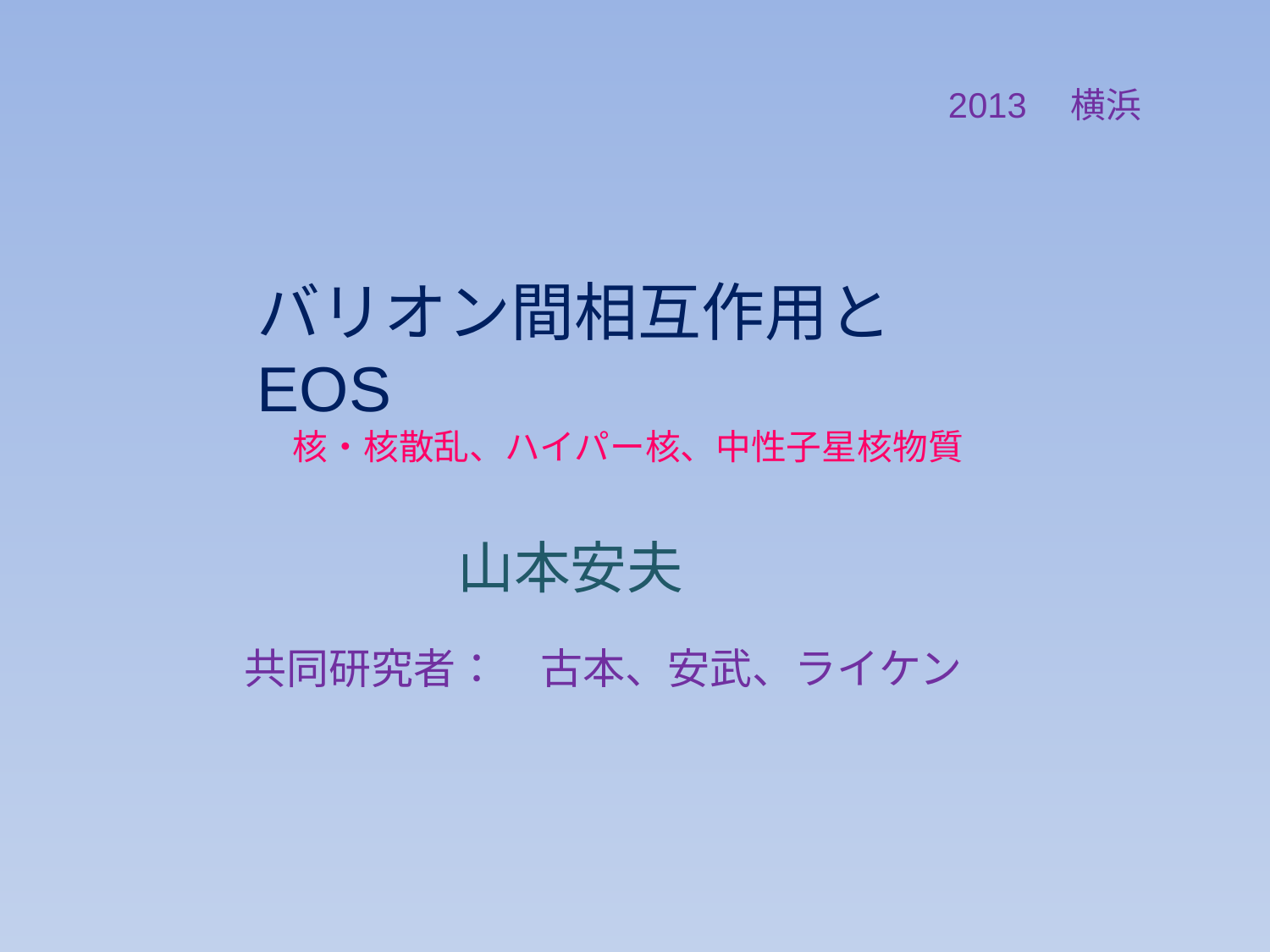

2013　横浜
バリオン間相互作用とEOS
　核・核散乱、ハイパー核、中性子星核物質
山本安夫
共同研究者：　古本、安武、ライケン